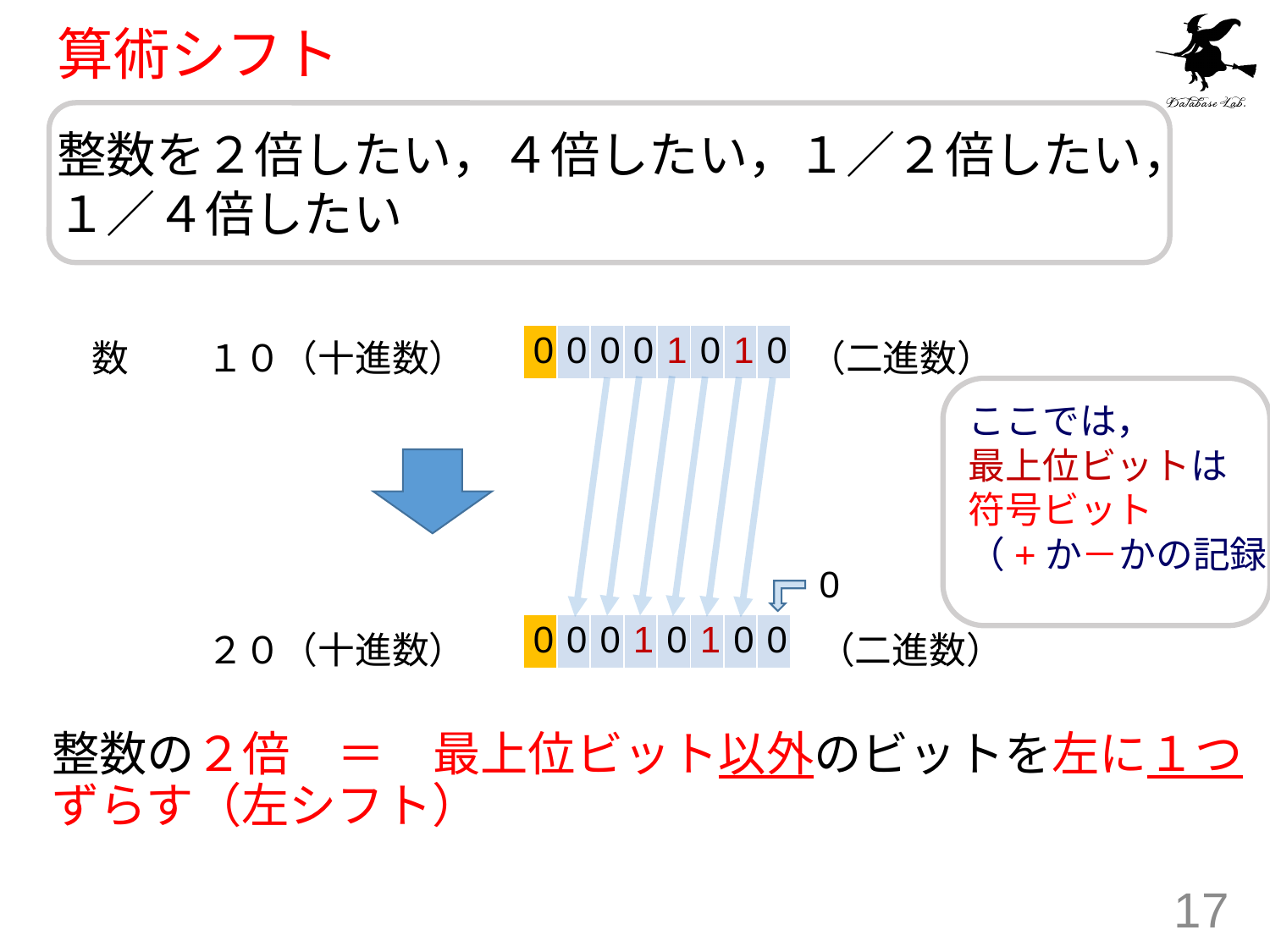

# 算術シフト

整数を２倍したい，４倍したい，１／２倍したい，１／４倍したい

| 0 | 0 | 0 | 0 | 1 | 0 | 1 | 0 |
| --- | --- | --- | --- | --- | --- | --- | --- |
数
１０（十進数）
（二進数）

ここでは，
最上位ビットは
符号ビット
（+か－かの記録）

0

| 0 | 0 | 0 | 1 | 0 | 1 | 0 | 0 |
| --- | --- | --- | --- | --- | --- | --- | --- |
２０（十進数）
（二進数）
整数の２倍　＝　最上位ビット以外のビットを左に１つずらす（左シフト）

17